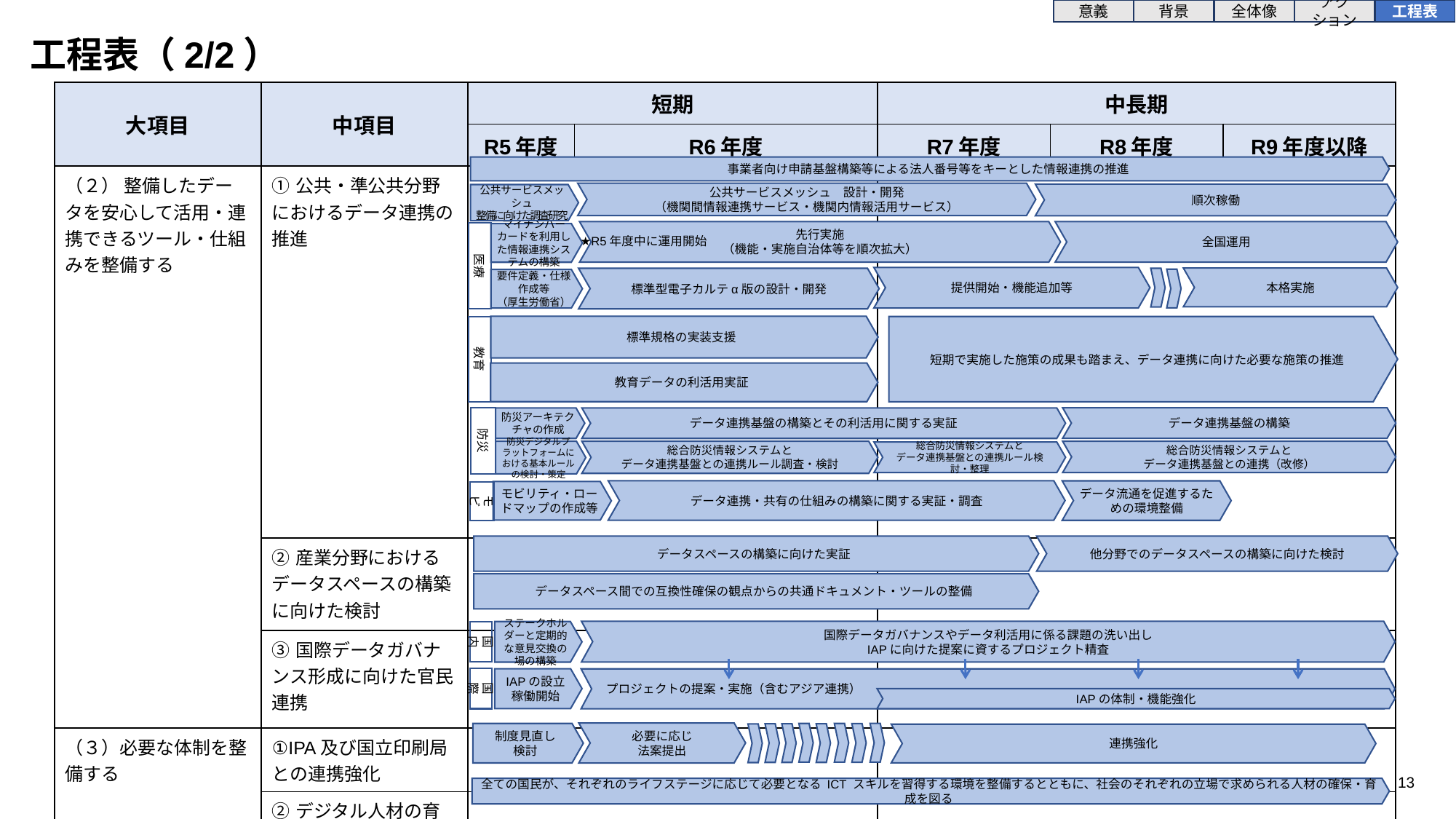

意義
背景
全体像
アクション
工程表
工程表（2/2）
| 大項目 | 中項目 | 短期 |  | 中長期 |  |  |
| --- | --- | --- | --- | --- | --- | --- |
|  |  | R5年度 | R6年度 | R7年度 | R8年度 | R9年度以降 |
| （２） 整備したデータを安心して活用・連携できるツール・仕組みを整備する | ①公共・準公共分野におけるデータ連携の推進 |  |  |  |  |  |
|  | ②産業分野におけるデータスペースの構築に向けた検討 |  |  |  |  |  |
|  | ③国際データガバナンス形成に向けた官民連携 |  |  |  |  |  |
| （３）必要な体制を整備する | ①IPA及び国立印刷局との連携強化 |  |  |  |  |  |
|  | ②デジタル人材の育成 |  |  |  |  |  |
事業者向け申請基盤構築等による法人番号等をキーとした情報連携の推進
公共サービスメッシュ　設計・開発
（機関間情報連携サービス・機関内情報活用サービス）
順次稼働
公共サービスメッシュ
整備に向けた調査研究
先行実施
（機能・実施自治体等を順次拡大）
全国運用
医療
マイナンバーカードを利用した情報連携システムの構築
★R5年度中に運用開始
提供開始・機能追加等
本格実施
標準型電子カルテα版の設計・開発

要件定義・仕様作成等
（厚生労働省）
標準規格の実装支援
教育
短期で実施した施策の成果も踏まえ、データ連携に向けた必要な施策の推進
教育データの利活用実証
防災
データ連携基盤の構築
データ連携基盤の構築とその利活用に関する実証
防災アーキテクチャの作成
防災デジタルプラットフォームにおける基本ルールの検討・策定
総合防災情報システムと
データ連携基盤との連携ルール調査・検討
総合防災情報システムと
データ連携基盤との連携（改修）
総合防災情報システムと
データ連携基盤との連携ルール検討・整理
データ連携・共有の仕組みの構築に関する実証・調査
データ流通を促進するための環境整備
モビリティ・ロードマップの作成等
モビ
データスペースの構築に向けた実証
他分野でのデータスペースの構築に向けた検討
データスペース間での互換性確保の観点からの共通ドキュメント・ツールの整備
国際データガバナンスやデータ利活用に係る課題の洗い出し
IAPに向けた提案に資するプロジェクト精査
国内
ステークホルダーと定期的な意見交換の場の構築
国際
IAPの設立
稼働開始
プロジェクトの提案・実施（含むアジア連携）
IAPの体制・機能強化
必要に応じ
法案提出
制度見直し
検討

連携強化
全ての国民が、それぞれのライフステージに応じて必要となる ICT スキルを習得する環境を整備するとともに、社会のそれぞれの立場で求められる人材の確保・育成を図る